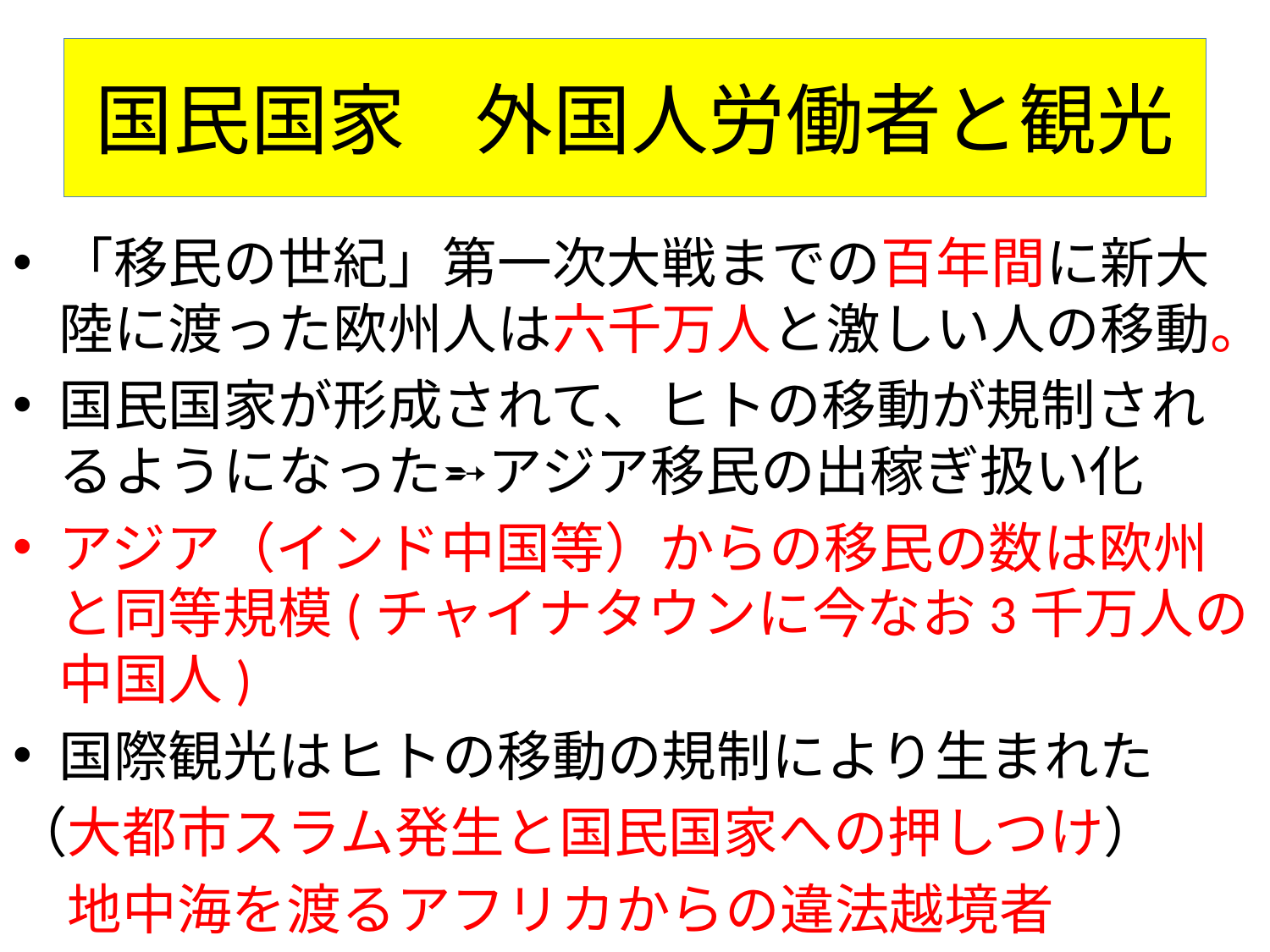

# 国民国家    外国人労働者と観光
「移民の世紀」第一次大戦までの百年間に新大陸に渡った欧州人は六千万人と激しい人の移動。
国民国家が形成されて、ヒトの移動が規制されるようになった➵アジア移民の出稼ぎ扱い化
アジア（インド中国等）からの移民の数は欧州と同等規模(チャイナタウンに今なお3千万人の中国人)
国際観光はヒトの移動の規制により生まれた
（大都市スラム発生と国民国家への押しつけ）
　地中海を渡るアフリカからの違法越境者